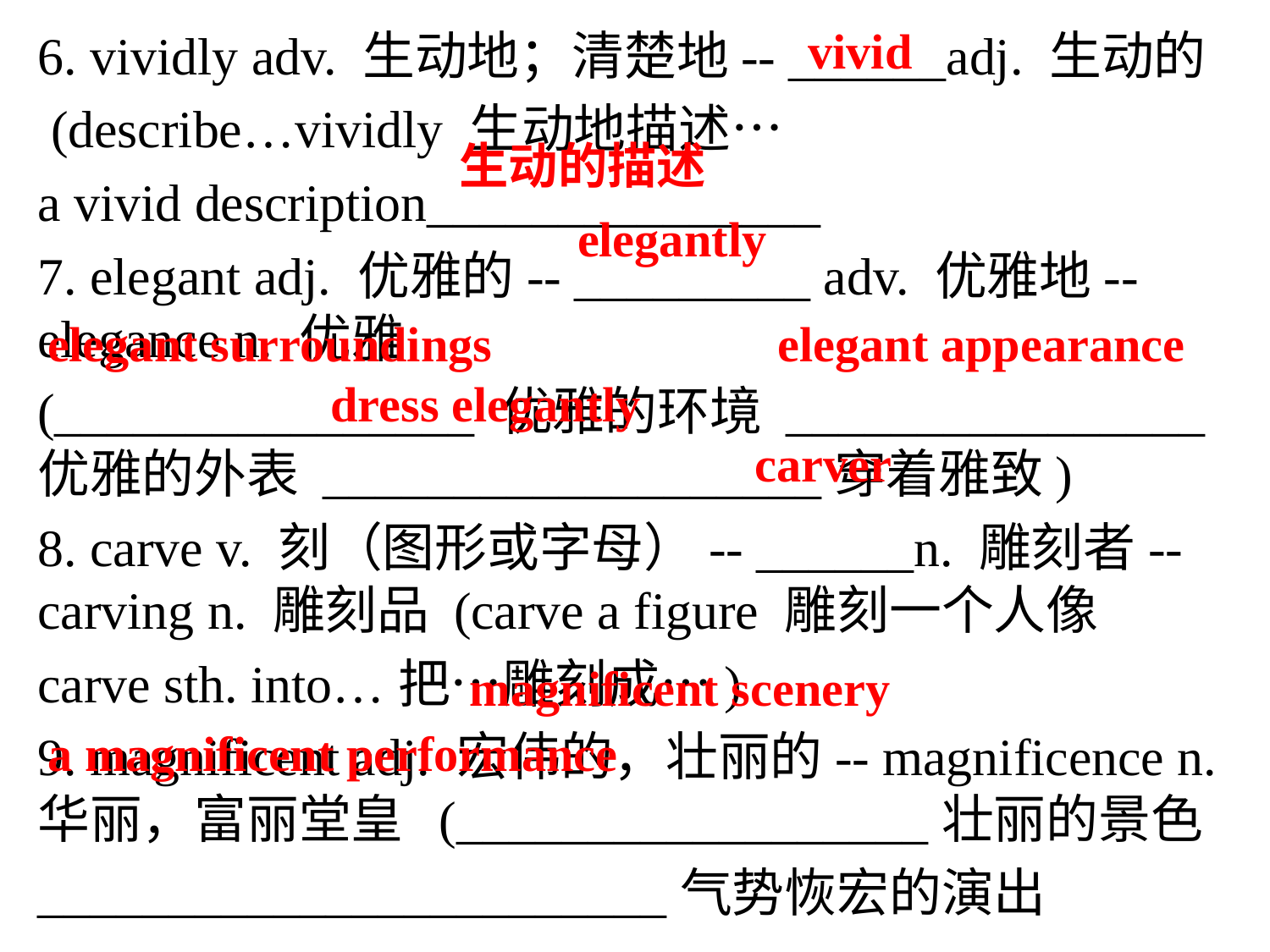

vivid
6. vividly adv. 生动地；清楚地-- ______adj. 生动的
 (describe…vividly 生动地描述…
a vivid description_______________
7. elegant adj. 优雅的-- _________ adv. 优雅地-- elegance n. 优雅
(________________ 优雅的环境 ________________优雅的外表 ___________________穿着雅致)
8. carve v. 刻（图形或字母）-- ______n. 雕刻者-- carving n. 雕刻品 (carve a figure 雕刻一个人像
carve sth. into…把…雕刻成…)
9. magnificent adj. 宏伟的，壮丽的-- magnificence n.华丽，富丽堂皇  (__________________壮丽的景色
________________________气势恢宏的演出

生动的描述
elegantly
elegant surroundings
elegant appearance
dress elegantly
carver
magnificent scenery
a magnificent performance